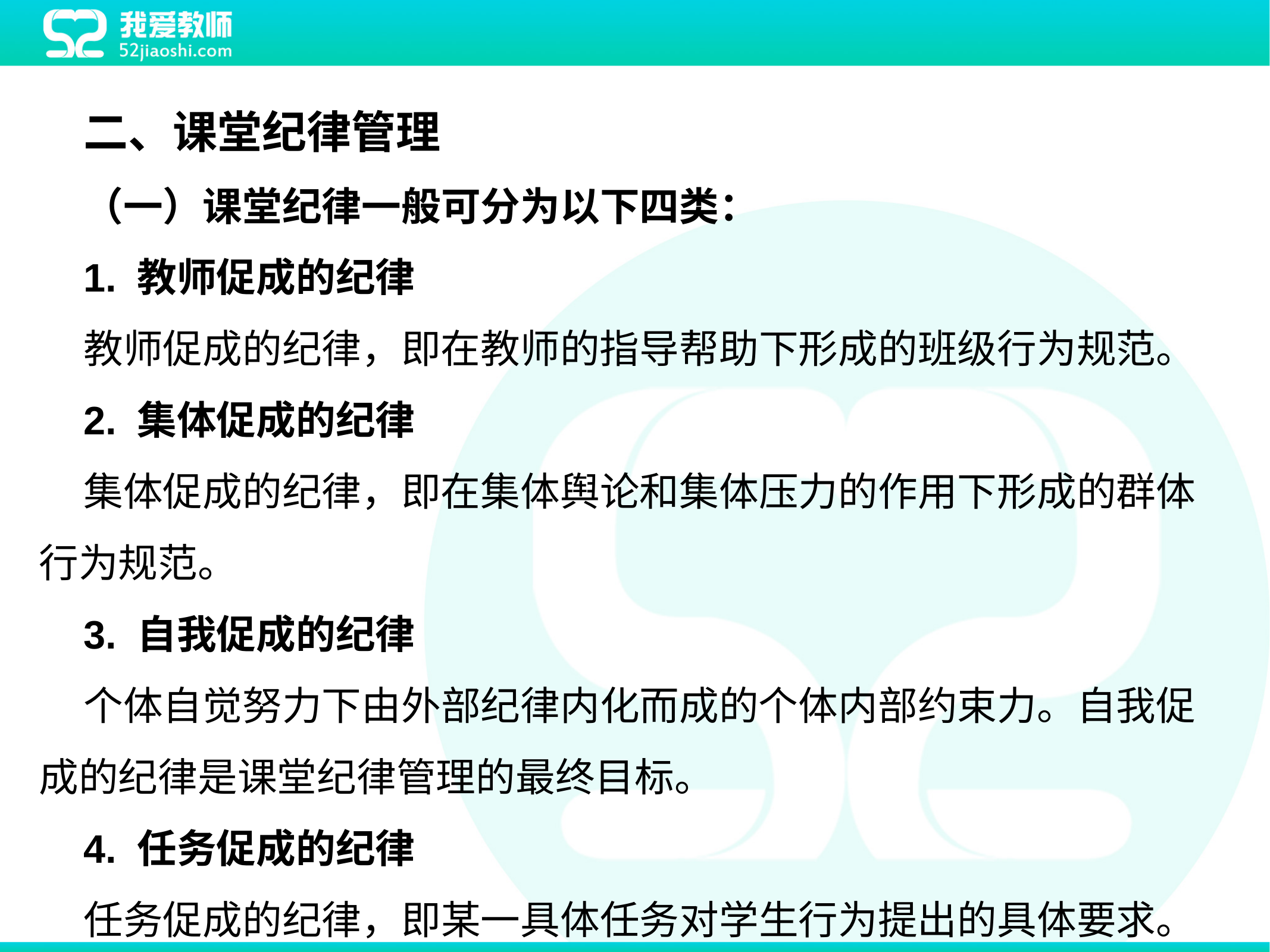

二、课堂纪律管理
（一）课堂纪律一般可分为以下四类：
1. 教师促成的纪律
教师促成的纪律，即在教师的指导帮助下形成的班级行为规范。
2. 集体促成的纪律
集体促成的纪律，即在集体舆论和集体压力的作用下形成的群体行为规范。
3. 自我促成的纪律
个体自觉努力下由外部纪律内化而成的个体内部约束力。自我促成的纪律是课堂纪律管理的最终目标。
4. 任务促成的纪律
任务促成的纪律，即某一具体任务对学生行为提出的具体要求。